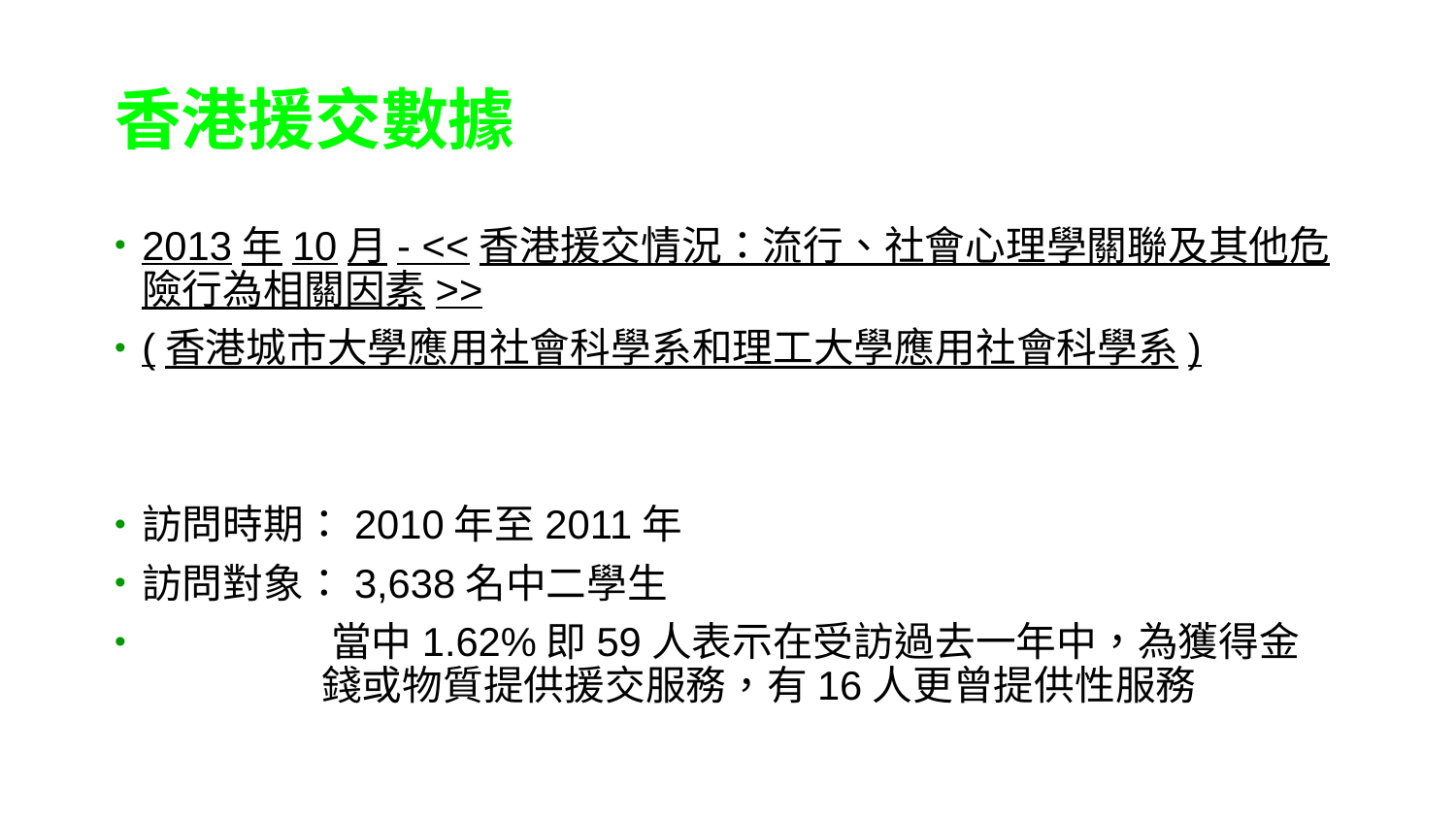

# 香港援交數據
2013年10月- <<香港援交情況：流行、社會心理學關聯及其他危險行為相關因素>>
(香港城市大學應用社會科學系和理工大學應用社會科學系)

訪問時期：2010年至2011年
訪問對象：3,638名中二學生
                    當中1.62%即59人表示在受訪過去一年中，為獲得金
                    錢或物質提供援交服務，有16人更曾提供性服務